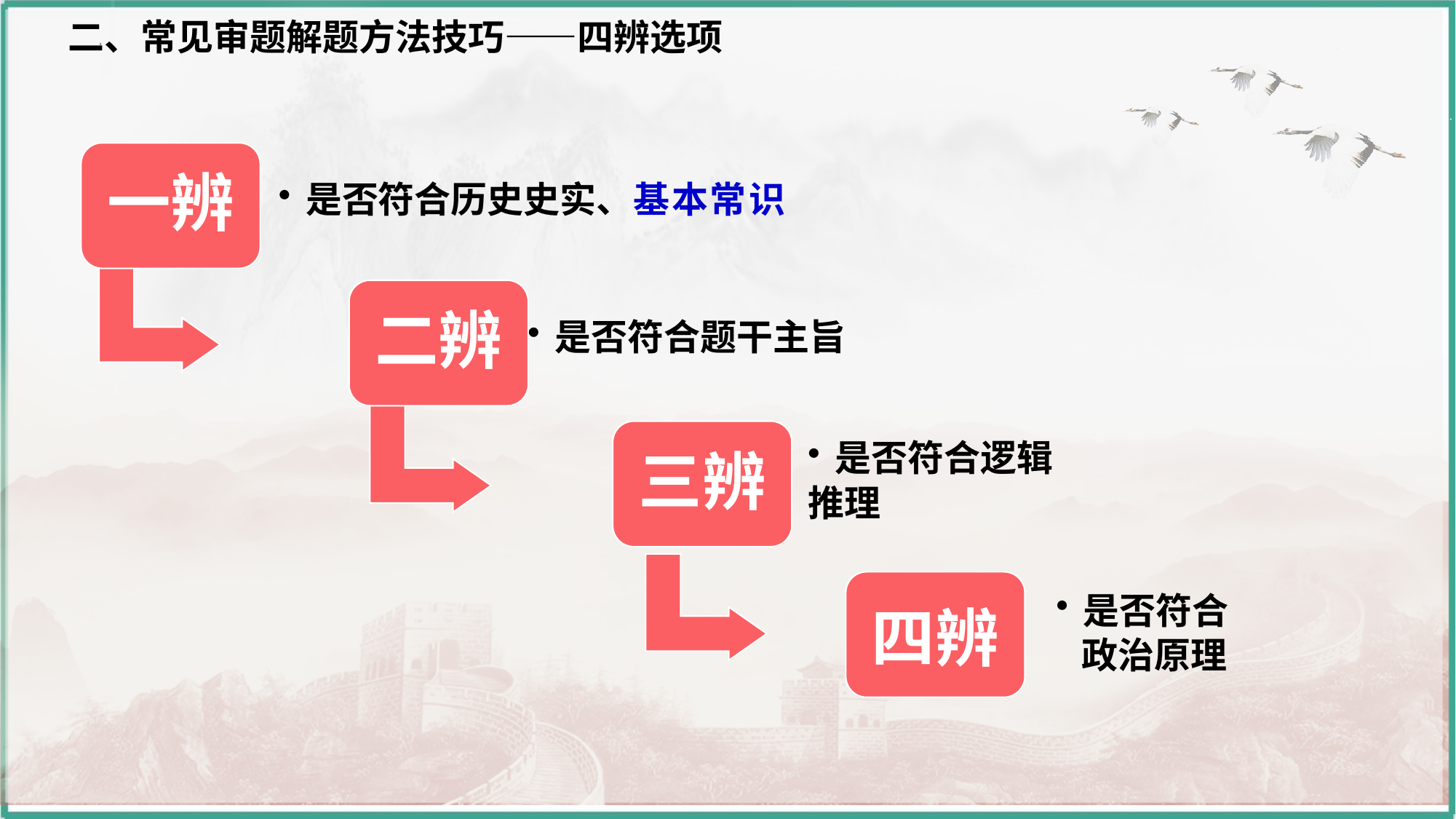

二、常见审题解题方法技巧——四辨选项
一辨
是否符合历史史实、基本常识

二辨
是否符合题干主旨

三辨
是否符合逻辑
推理

四辨

是否符合
  政治原理